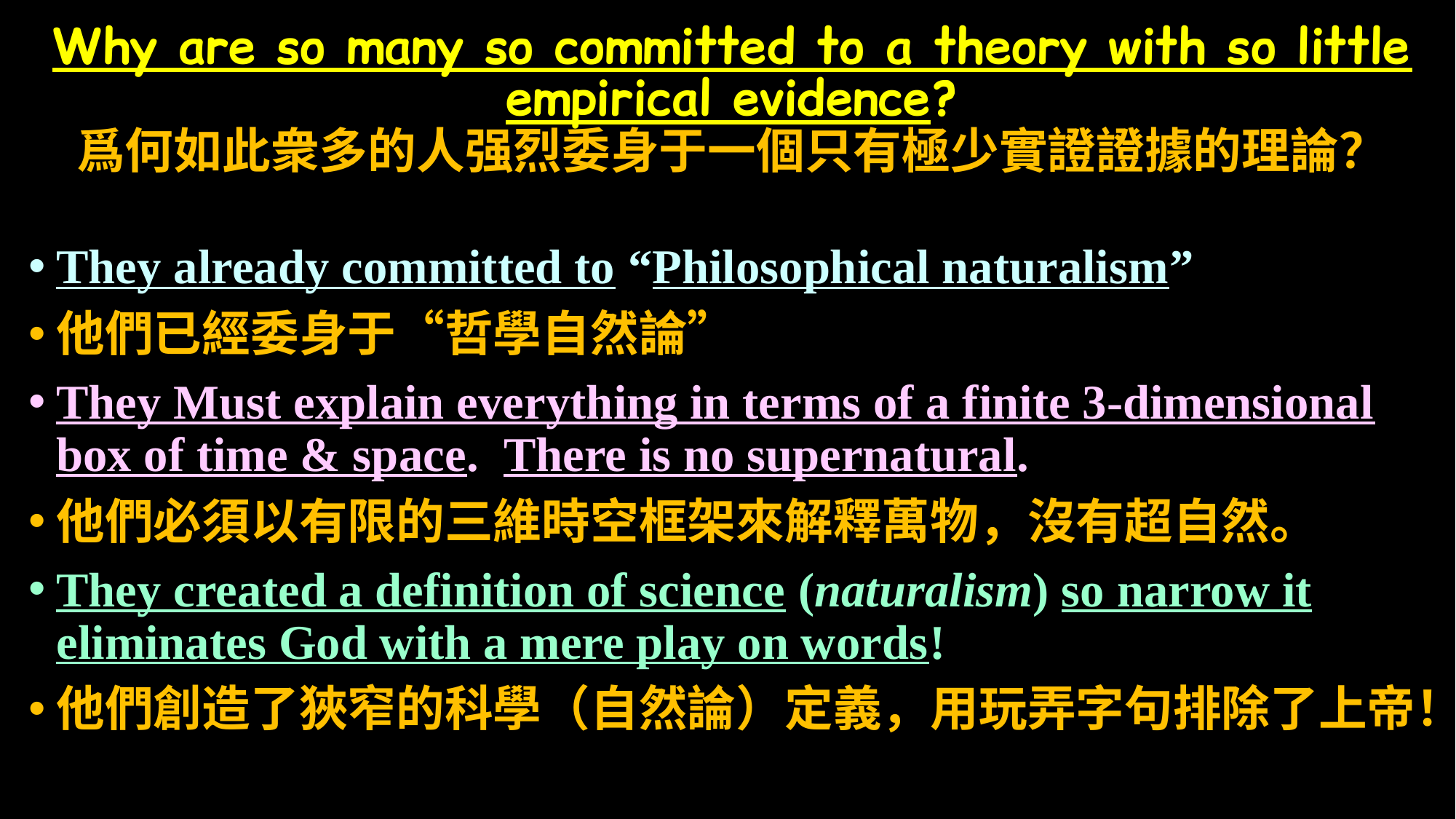

# Why are so many so committed to a theory with so little empirical evidence? 爲何如此衆多的人强烈委身于一個只有極少實證證據的理論？
They already committed to “Philosophical naturalism”
他們已經委身于“哲學自然論”
They Must explain everything in terms of a finite 3-dimensional box of time & space.  There is no supernatural.
他們必須以有限的三維時空框架來解釋萬物，沒有超自然。
They created a definition of science (naturalism) so narrow it eliminates God with a mere play on words!
他們創造了狹窄的科學（自然論）定義，用玩弄字句排除了上帝！